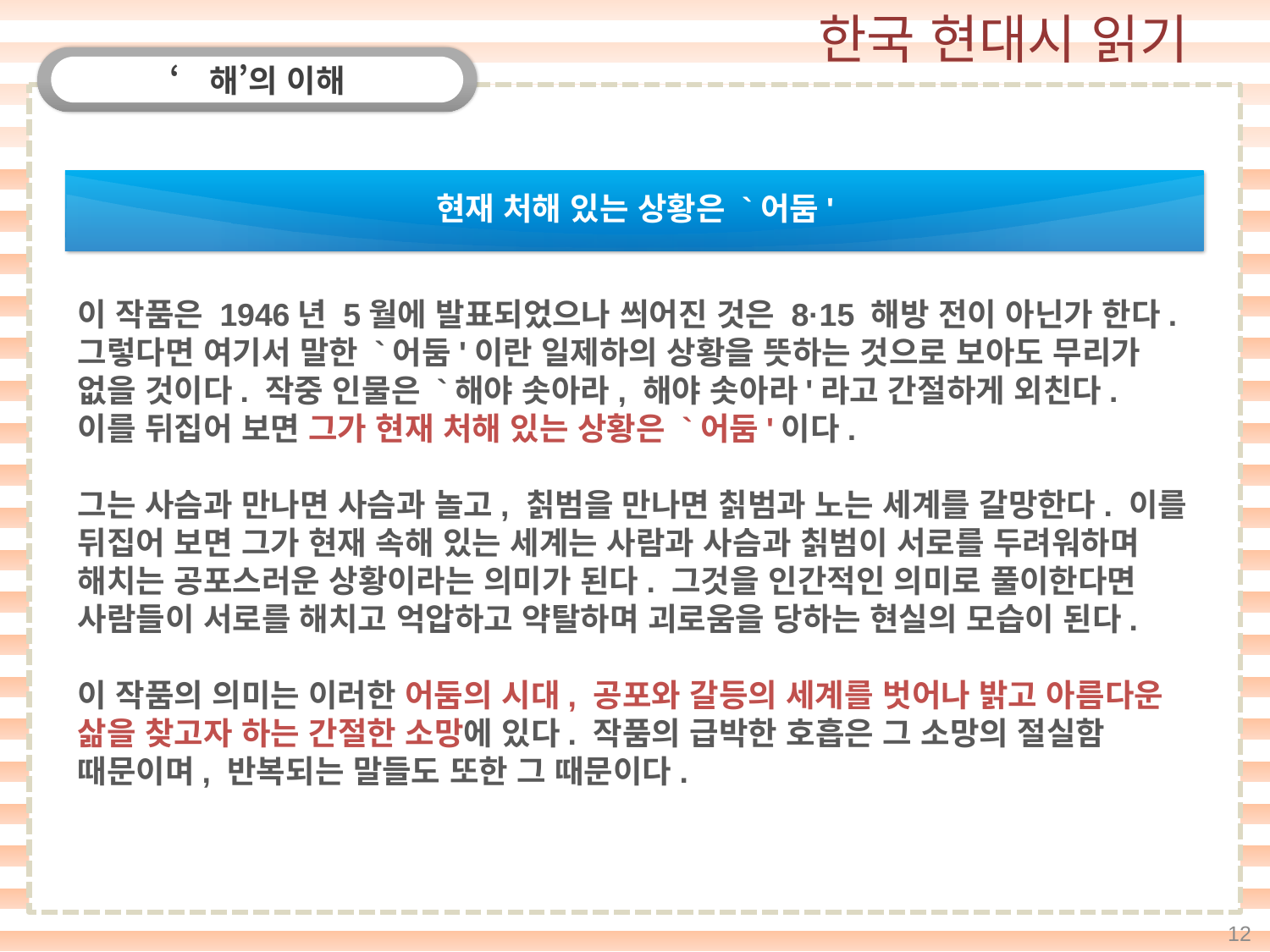

‘해’의 이해

현재 처해 있는 상황은 `어둠'
이 작품은 1946년 5월에 발표되었으나 씌어진 것은 8·15 해방 전이 아닌가 한다. 그렇다면 여기서 말한 `어둠'이란 일제하의 상황을 뜻하는 것으로 보아도 무리가 없을 것이다. 작중 인물은 `해야 솟아라, 해야 솟아라'라고 간절하게 외친다. 이를 뒤집어 보면 그가 현재 처해 있는 상황은 `어둠'이다.

그는 사슴과 만나면 사슴과 놀고, 칡범을 만나면 칡범과 노는 세계를 갈망한다. 이를 뒤집어 보면 그가 현재 속해 있는 세계는 사람과 사슴과 칡범이 서로를 두려워하며 해치는 공포스러운 상황이라는 의미가 된다. 그것을 인간적인 의미로 풀이한다면 사람들이 서로를 해치고 억압하고 약탈하며 괴로움을 당하는 현실의 모습이 된다.

이 작품의 의미는 이러한 어둠의 시대, 공포와 갈등의 세계를 벗어나 밝고 아름다운 삶을 찾고자 하는 간절한 소망에 있다. 작품의 급박한 호흡은 그 소망의 절실함 때문이며, 반복되는 말들도 또한 그 때문이다.
12